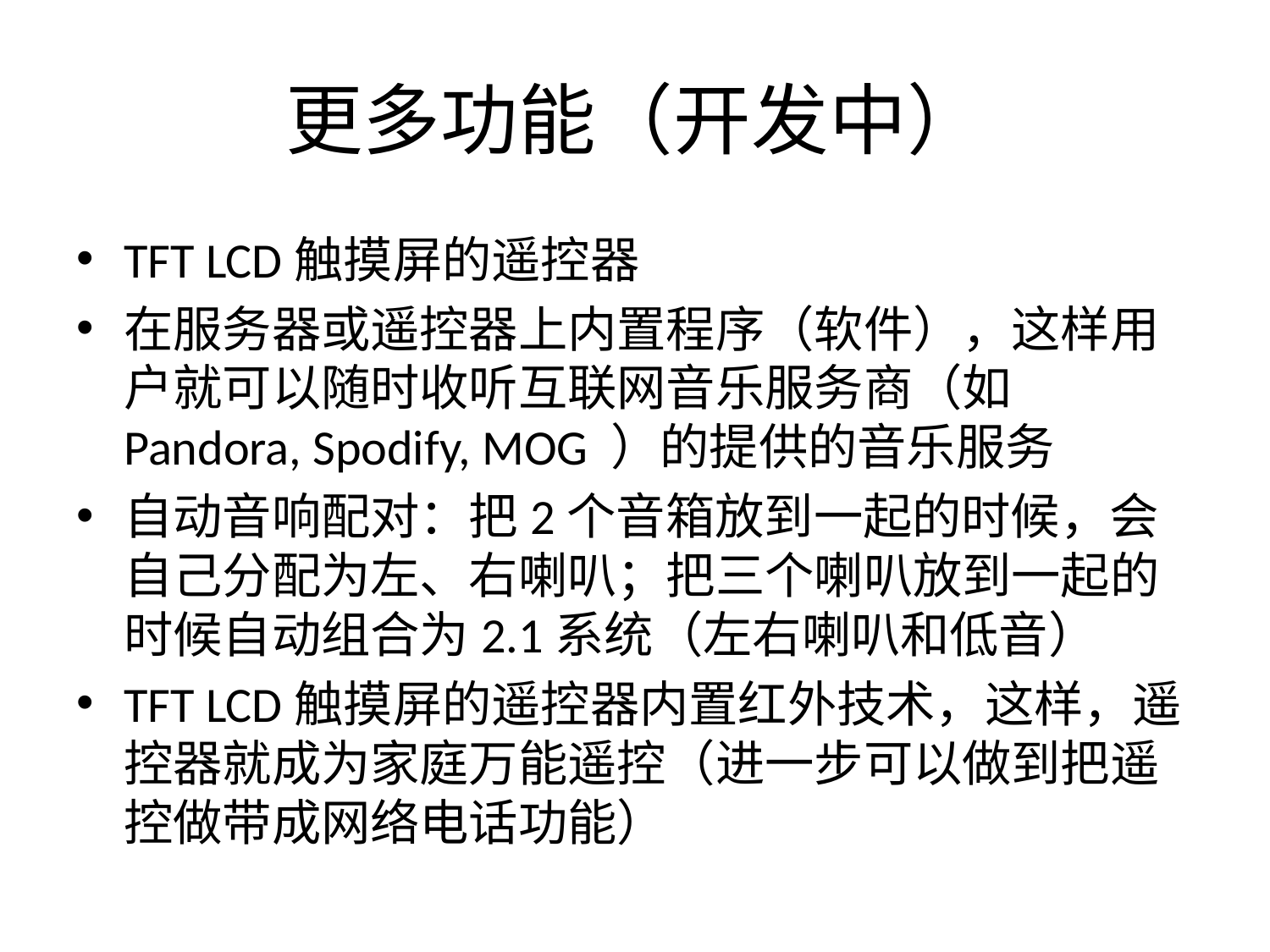

# 更多功能（开发中）
TFT LCD触摸屏的遥控器
在服务器或遥控器上内置程序（软件），这样用户就可以随时收听互联网音乐服务商（如Pandora, Spodify, MOG ）的提供的音乐服务
自动音响配对：把2个音箱放到一起的时候，会自己分配为左、右喇叭；把三个喇叭放到一起的时候自动组合为2.1系统（左右喇叭和低音）
TFT LCD触摸屏的遥控器内置红外技术，这样，遥控器就成为家庭万能遥控（进一步可以做到把遥控做带成网络电话功能）